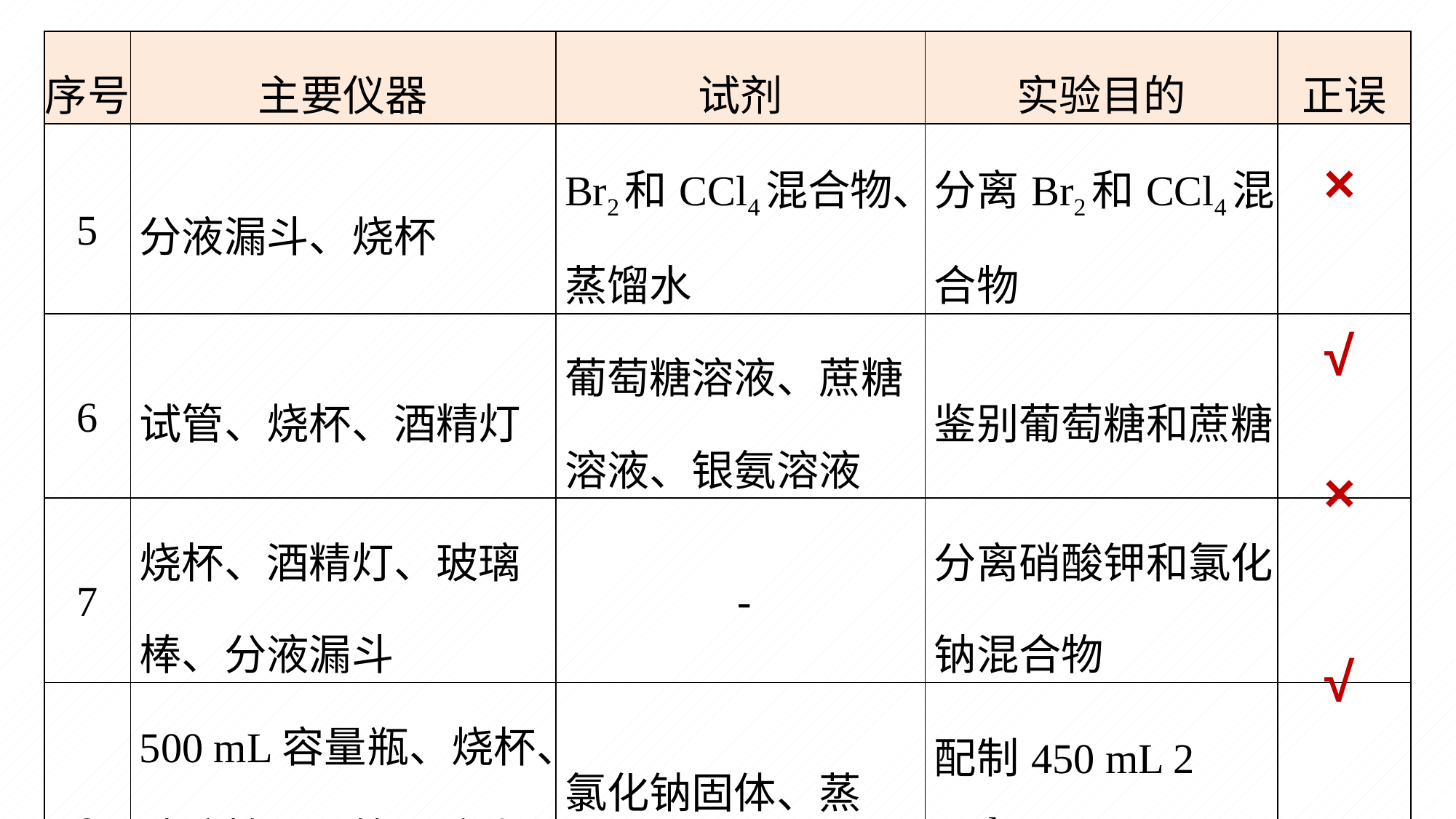

| 序号 | 主要仪器 | 试剂 | 实验目的 | 正误 |
| --- | --- | --- | --- | --- |
| 5 | 分液漏斗、烧杯 | Br2和CCl4混合物、蒸馏水 | 分离Br2和CCl4混合物 |  |
| 6 | 试管、烧杯、酒精灯 | 葡萄糖溶液、蔗糖溶液、银氨溶液 | 鉴别葡萄糖和蔗糖 |  |
| 7 | 烧杯、酒精灯、玻璃棒、分液漏斗 | - | 分离硝酸钾和氯化钠混合物 |  |
| 8 | 500 mL容量瓶、烧杯、玻璃棒、量筒、胶头滴管、托盘天平 | 氯化钠固体、蒸 馏水 | 配制450 mL 2 mol· L-1氯化钠溶液 |  |
×
√
×
√